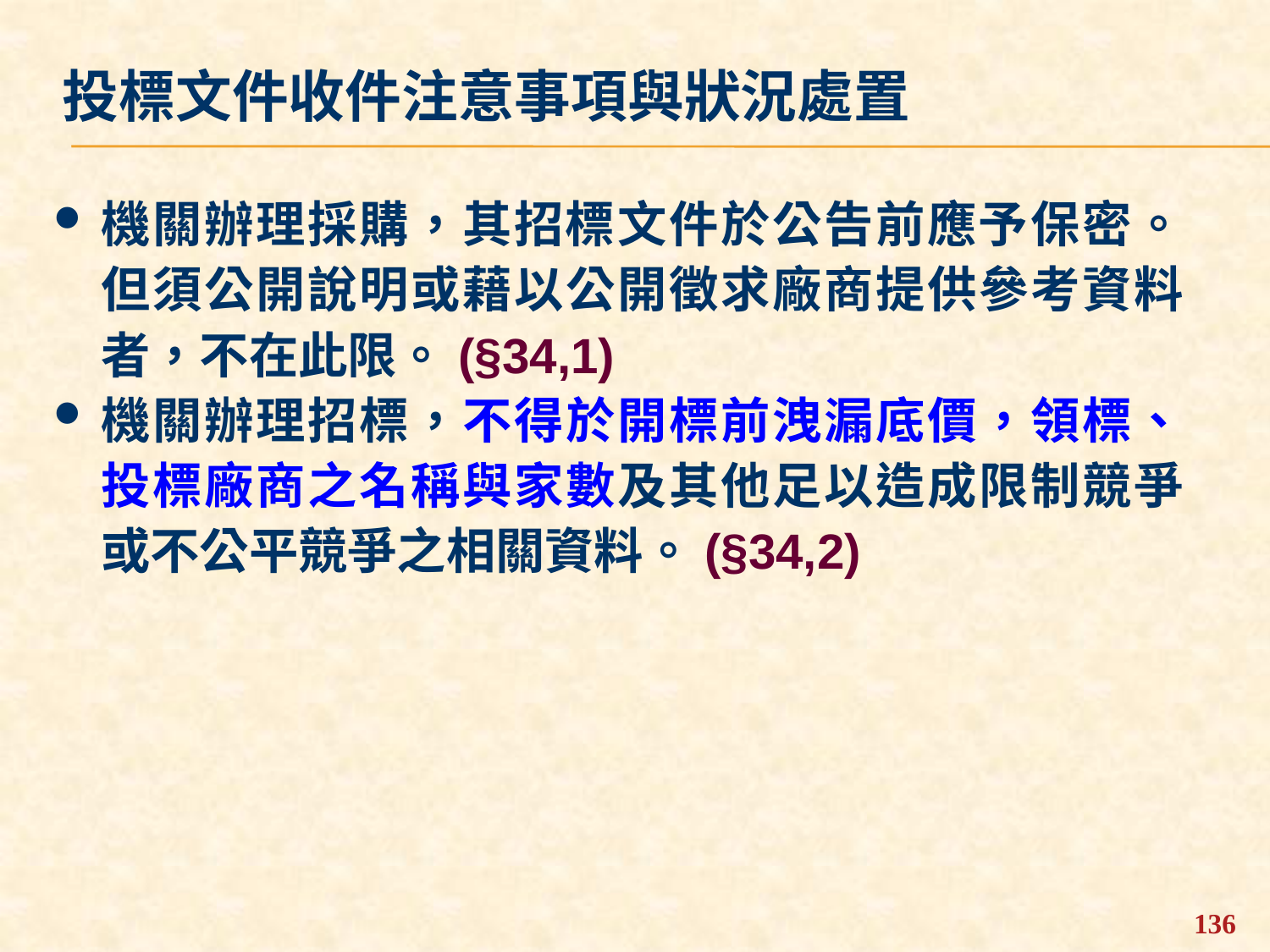

投標文件收件注意事項與狀況處置
機關辦理採購，其招標文件於公告前應予保密。但須公開說明或藉以公開徵求廠商提供參考資料者，不在此限。(§34,1)
機關辦理招標，不得於開標前洩漏底價，領標、投標廠商之名稱與家數及其他足以造成限制競爭或不公平競爭之相關資料。(§34,2)

136